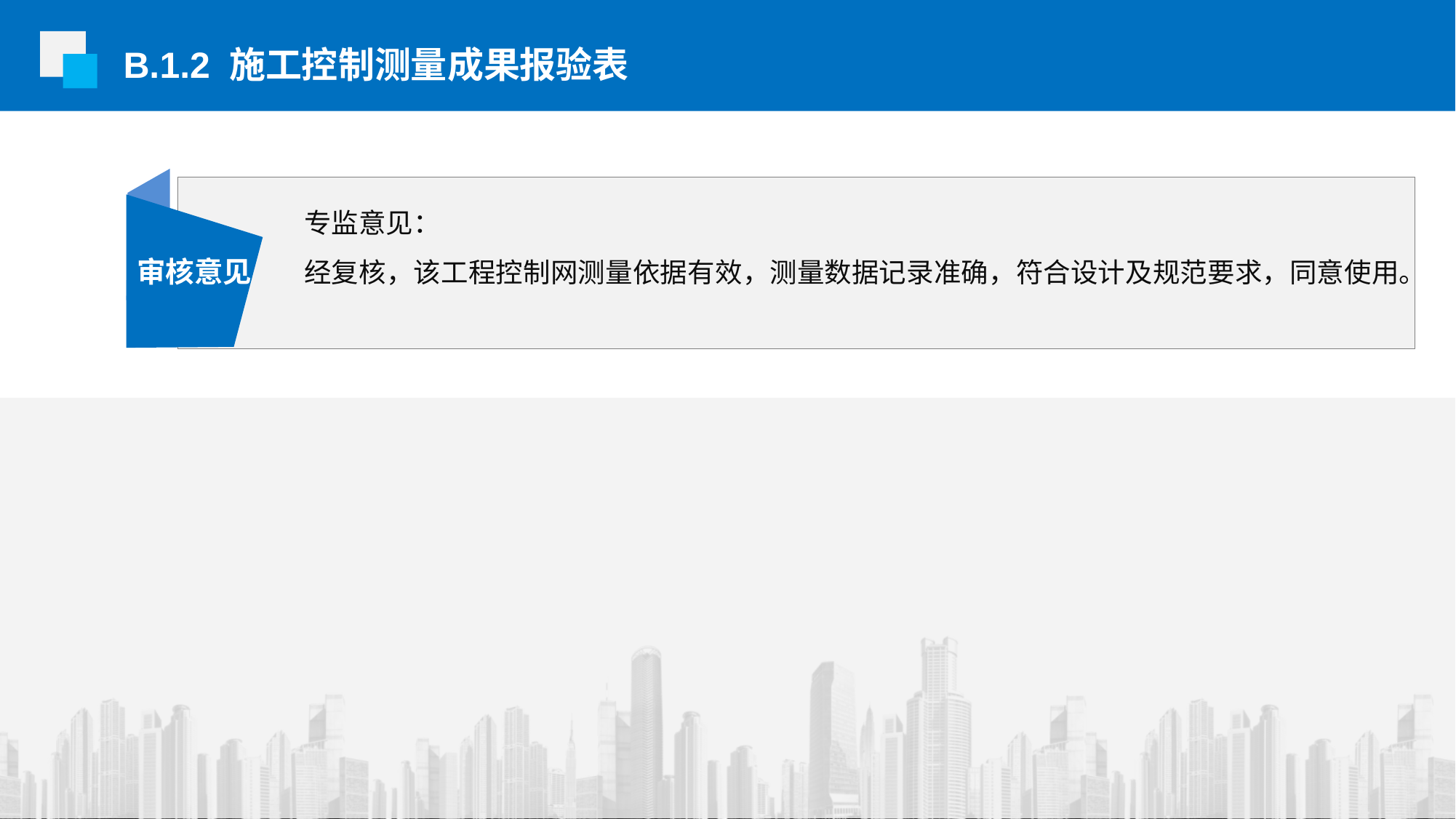

B.1.2 施工控制测量成果报验表

专监意见：
经复核，该工程控制网测量依据有效，测量数据记录准确，符合设计及规范要求，同意使用。
审核意见